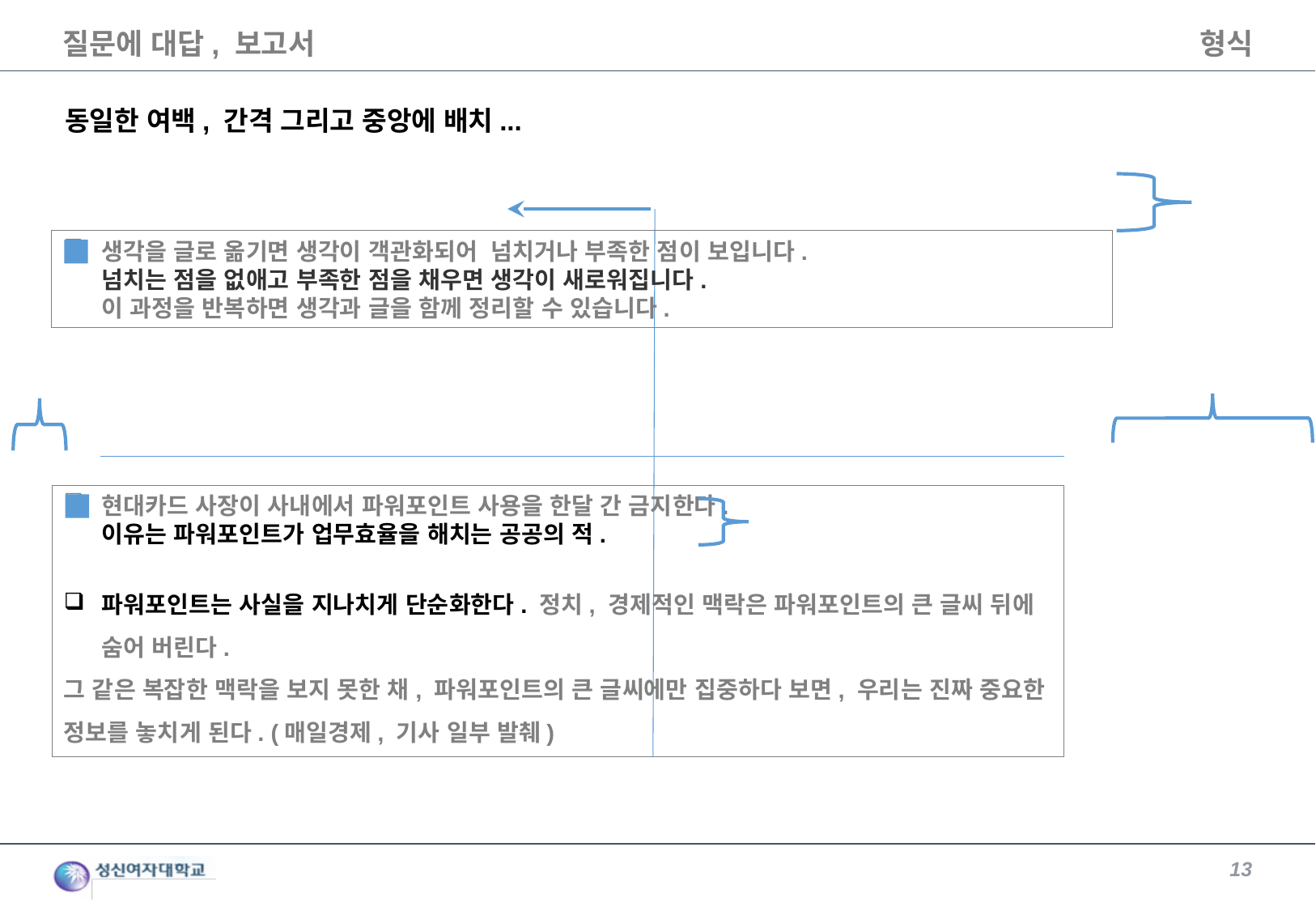

질문에 대답, 보고서
형식
동일한 여백, 간격 그리고 중앙에 배치...

생각을 글로 옮기면 생각이 객관화되어  넘치거나 부족한 점이 보입니다. 
넘치는 점을 없애고 부족한 점을 채우면 생각이 새로워집니다.
이 과정을 반복하면 생각과 글을 함께 정리할 수 있습니다.

현대카드 사장이 사내에서 파워포인트 사용을 한달 간 금지한다.
이유는 파워포인트가 업무효율을 해치는 공공의 적.
파워포인트는 사실을 지나치게 단순화한다. 정치, 경제적인 맥락은 파워포인트의 큰 글씨 뒤에 숨어 버린다.
그 같은 복잡한 맥락을 보지 못한 채, 파워포인트의 큰 글씨에만 집중하다 보면, 우리는 진짜 중요한 정보를 놓치게 된다. (매일경제, 기사 일부 발췌)

13